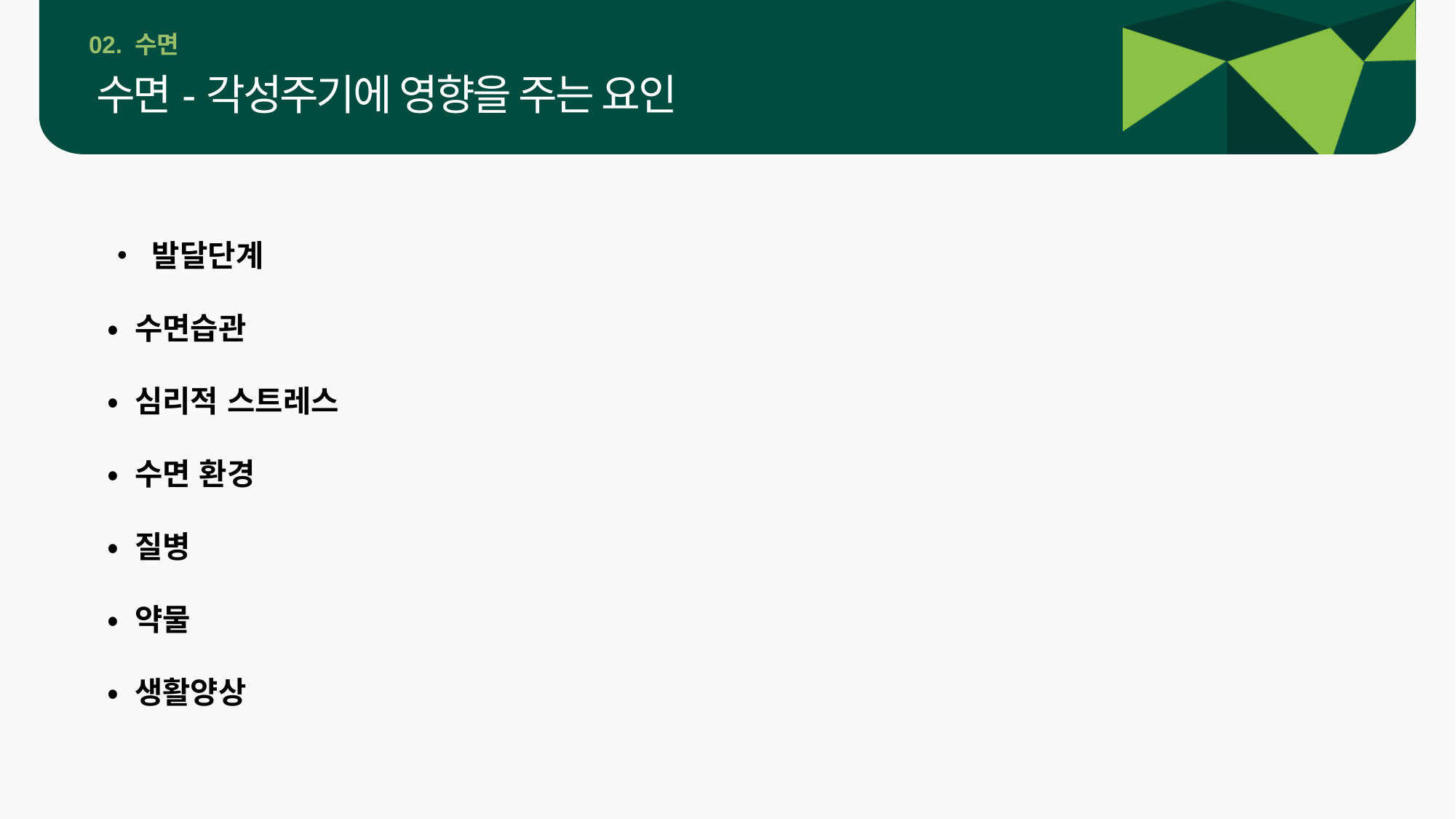

02. 수면
수면-각성주기에 영향을 주는 요인
• 발달단계

• 수면습관

• 심리적 스트레스

• 수면 환경

• 질병

• 약물

• 생활양상